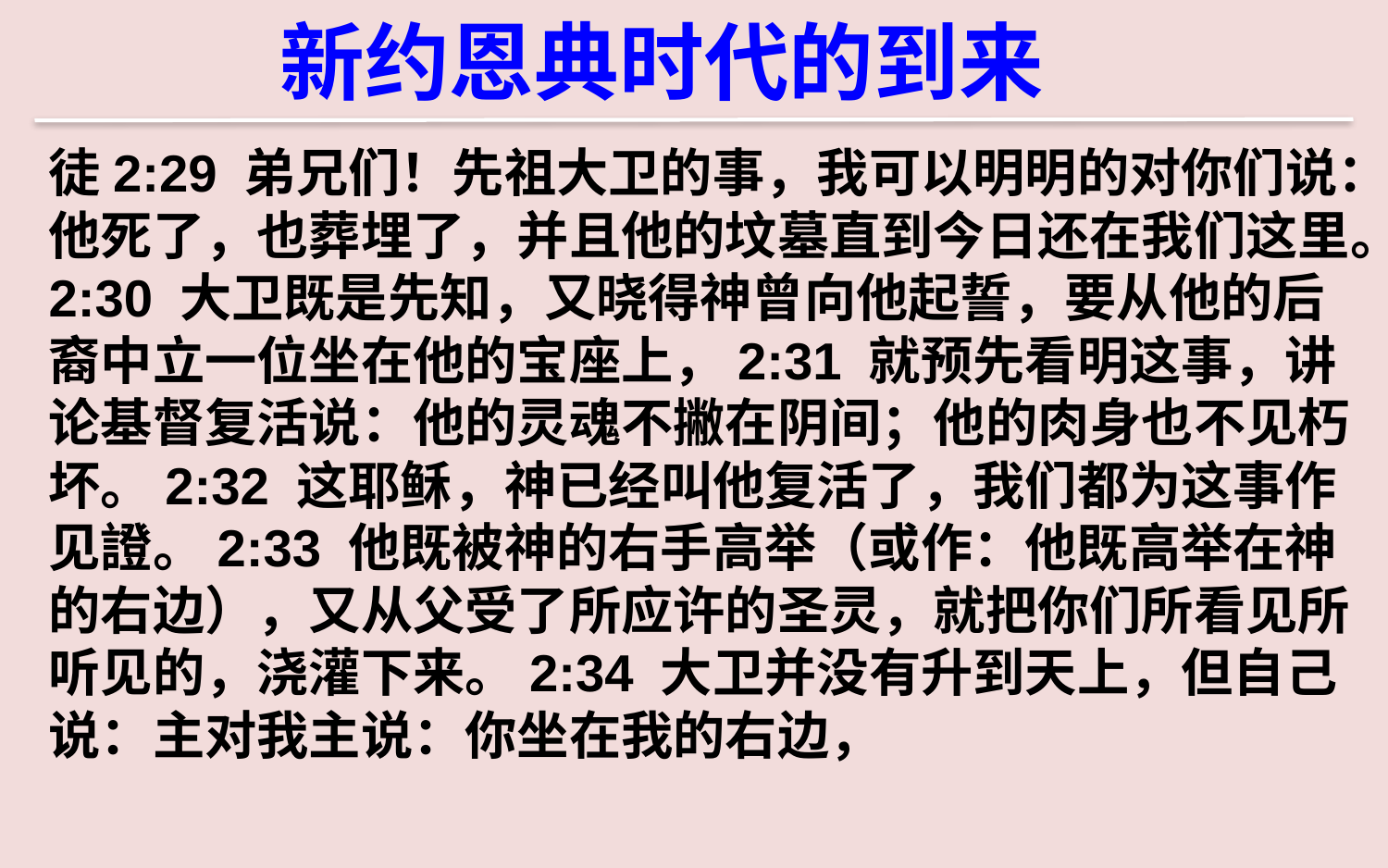

新约恩典时代的到来
徒2:29 弟兄们！先祖大卫的事，我可以明明的对你们说：他死了，也葬埋了，并且他的坟墓直到今日还在我们这里。2:30 大卫既是先知，又晓得神曾向他起誓，要从他的后裔中立一位坐在他的宝座上，2:31 就预先看明这事，讲论基督复活说：他的灵魂不撇在阴间；他的肉身也不见朽坏。2:32 这耶稣，神已经叫他复活了，我们都为这事作见證。2:33 他既被神的右手高举（或作：他既高举在神的右边），又从父受了所应许的圣灵，就把你们所看见所听见的，浇灌下来。2:34 大卫并没有升到天上，但自己说：主对我主说：你坐在我的右边，